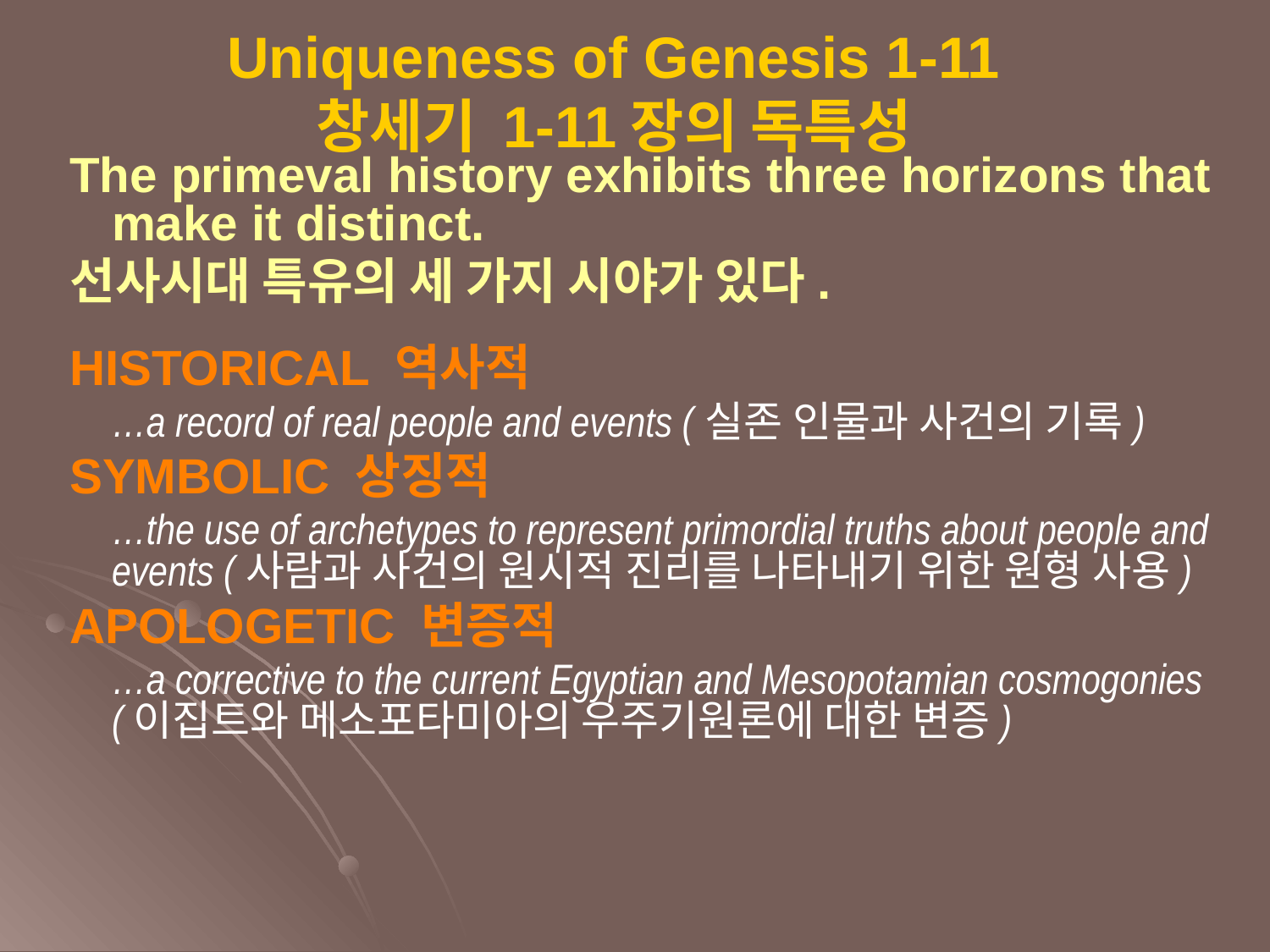

Uniqueness of Genesis 1-11
창세기 1-11장의 독특성
The primeval history exhibits three horizons that make it distinct.
선사시대 특유의 세 가지 시야가 있다.

HISTORICAL 역사적
	…a record of real people and events (실존 인물과 사건의 기록)
SYMBOLIC 상징적
	…the use of archetypes to represent primordial truths about people and events (사람과 사건의 원시적 진리를 나타내기 위한 원형 사용)
APOLOGETIC 변증적
	…a corrective to the current Egyptian and Mesopotamian cosmogonies (이집트와 메소포타미아의 우주기원론에 대한 변증)